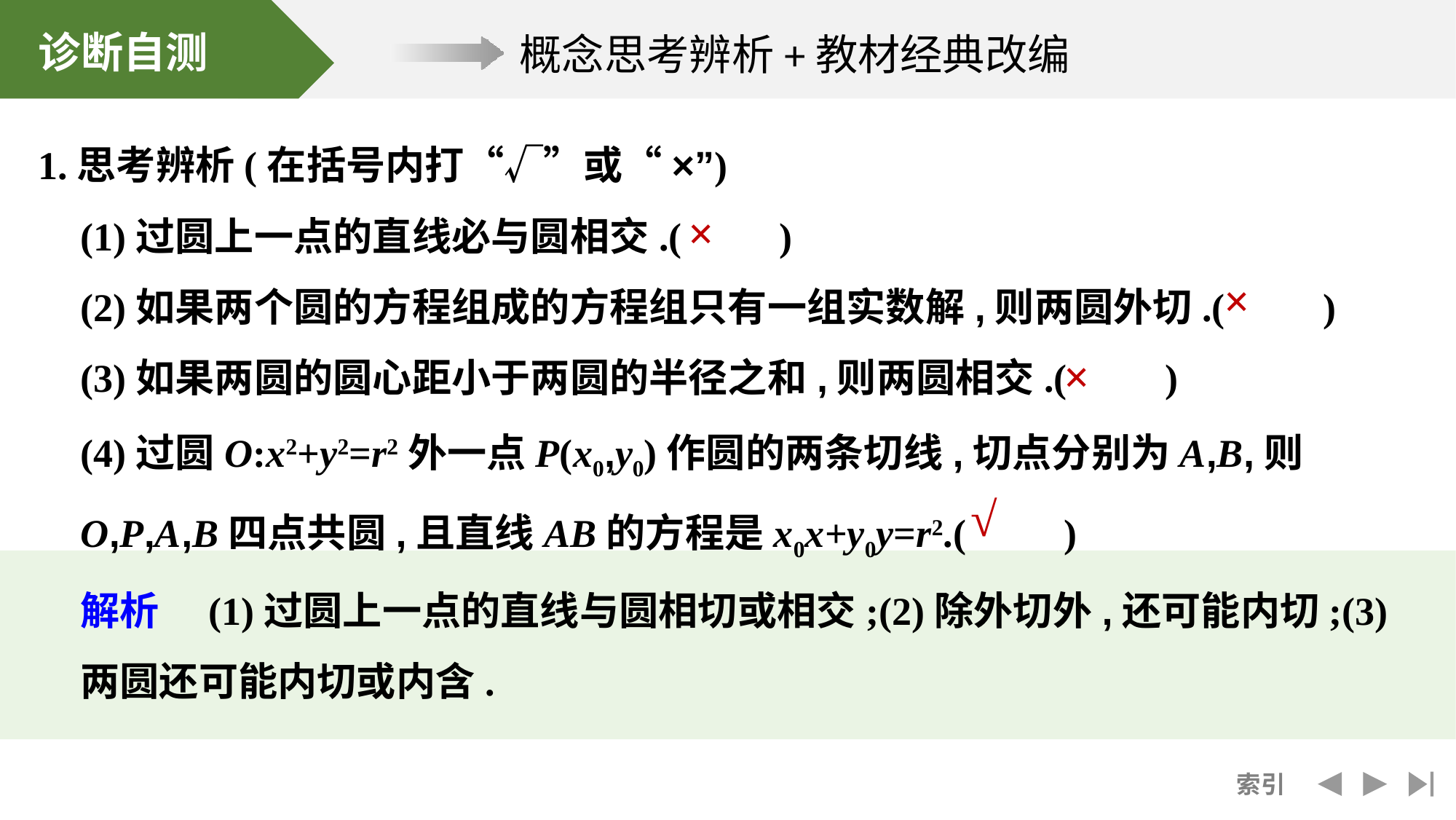

1.思考辨析(在括号内打“√”或“×”)
	(1)过圆上一点的直线必与圆相交.(　　)
	(2)如果两个圆的方程组成的方程组只有一组实数解,则两圆外切.(　　)
	(3)如果两圆的圆心距小于两圆的半径之和,则两圆相交.(　　)
	(4)过圆O:x2+y2=r2外一点P(x0,y0)作圆的两条切线,切点分别为A,B,则O,P,A,B四点共圆,且直线AB的方程是x0x+y0y=r2.(　　)
	解析　(1)过圆上一点的直线与圆相切或相交;(2)除外切外,还可能内切;(3)两圆还可能内切或内含.
×
×
×
√